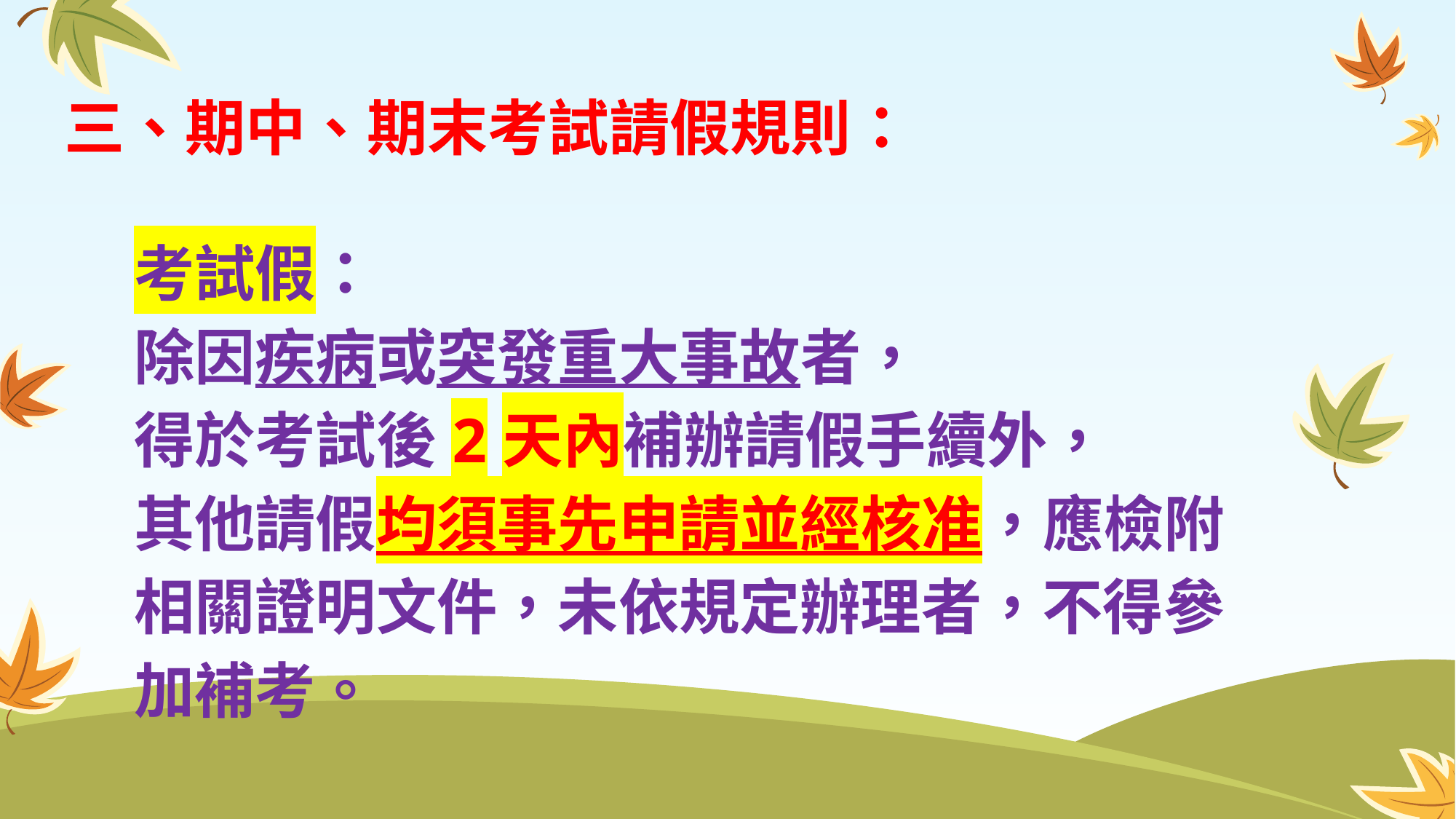

三、期中、期末考試請假規則：

    考試假：
    除因疾病或突發重大事故者，
    得於考試後2天內補辦請假手續外，
    其他請假均須事先申請並經核准，應檢附
    相關證明文件，未依規定辦理者，不得參
    加補考。